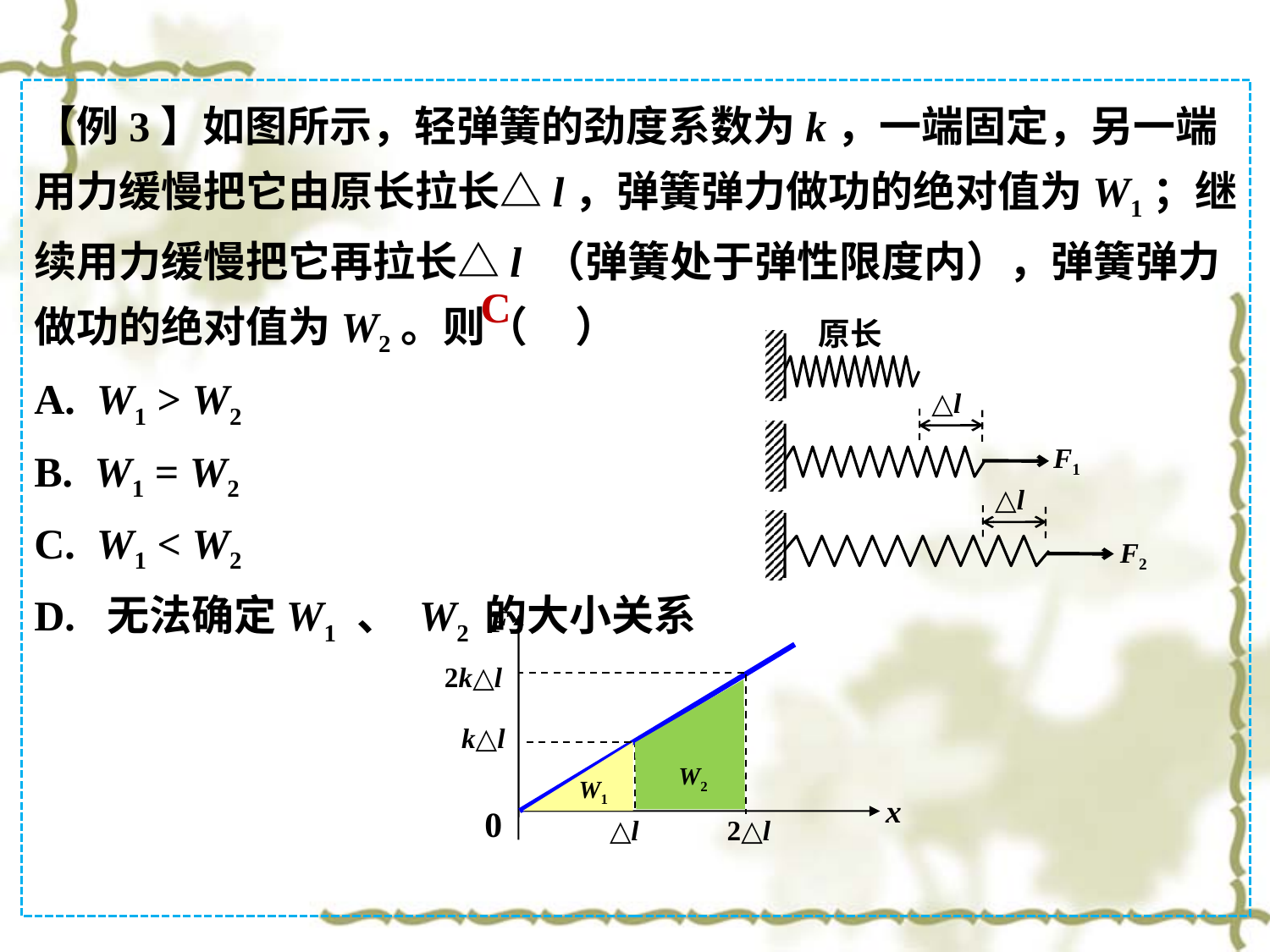

【例3】如图所示，轻弹簧的劲度系数为k，一端固定，另一端用力缓慢把它由原长拉长△l，弹簧弹力做功的绝对值为W1；继续用力缓慢把它再拉长△l （弹簧处于弹性限度内），弹簧弹力做功的绝对值为W2。则（     ）
A.  W1 > W2
B.  W1 = W2
C.  W1 < W2
D.  无法确定W1 、 W2 的大小关系

C
原长

△l

F1
△l

F2
F

x
0

2k△l

k△l

W2
W1
△l
2△l